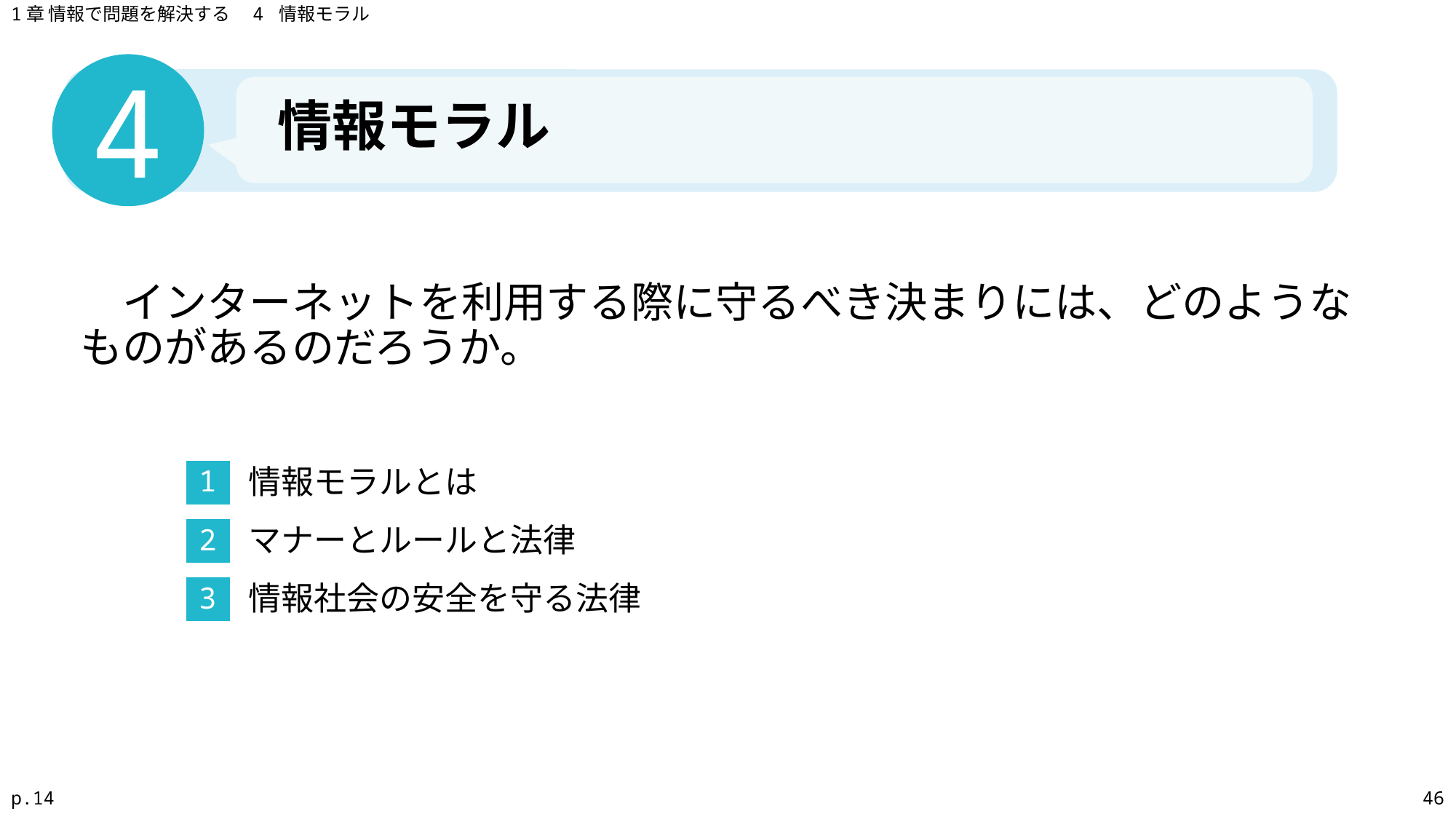

1章 情報で問題を解決する　4 情報モラル
4
情報モラル
　インターネットを利用する際に守るべき決まりには、どのようなものがあるのだろうか。
情報モラルとは
1
マナーとルールと法律
2
情報社会の安全を守る法律
3
p.14
46